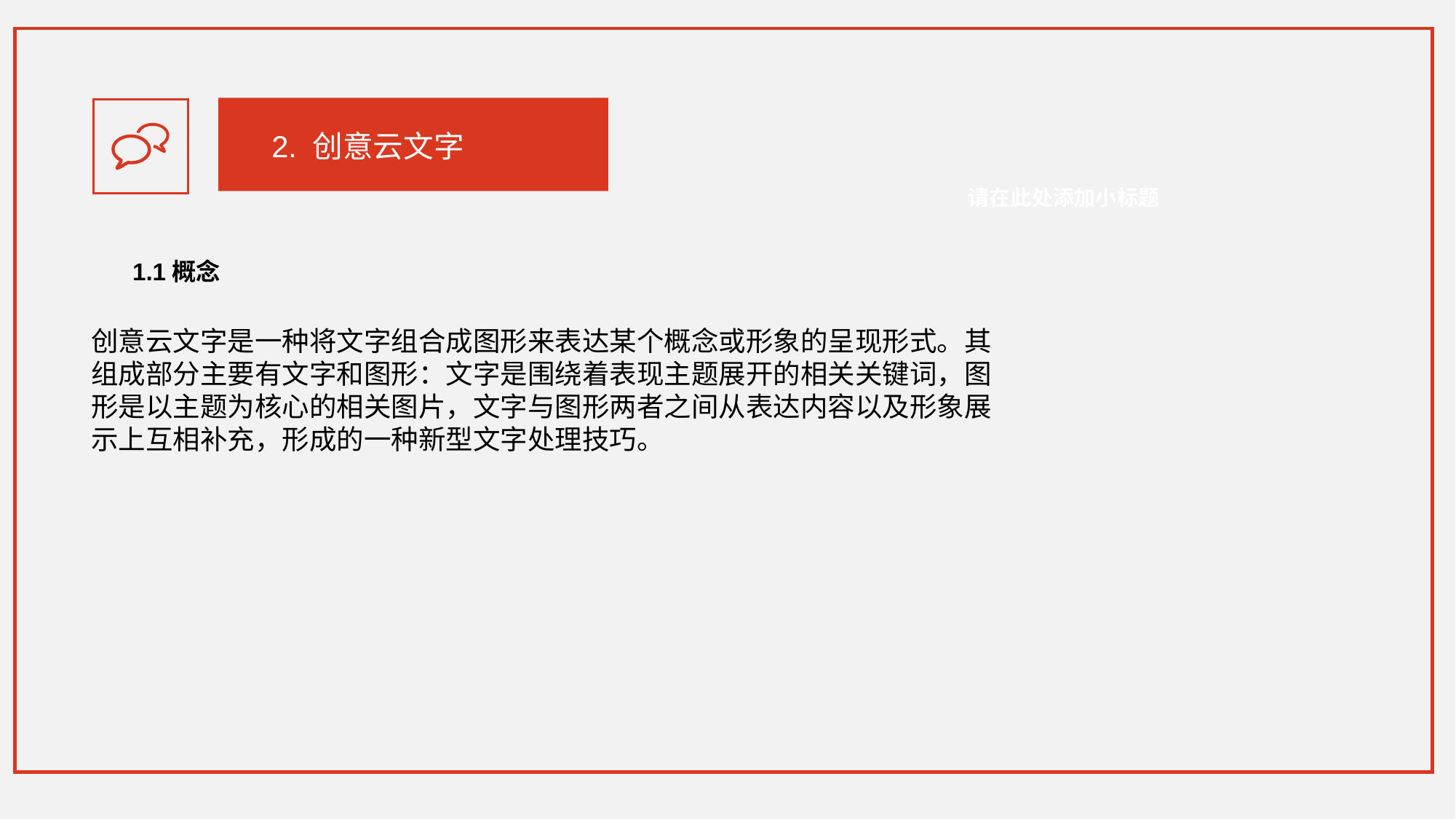

2. 创意云文字

请在此处添加小标题
1.1概念
创意云文字是一种将文字组合成图形来表达某个概念或形象的呈现形式。其组成部分主要有文字和图形：文字是围绕着表现主题展开的相关关键词，图形是以主题为核心的相关图片，文字与图形两者之间从表达内容以及形象展示上互相补充，形成的一种新型文字处理技巧。